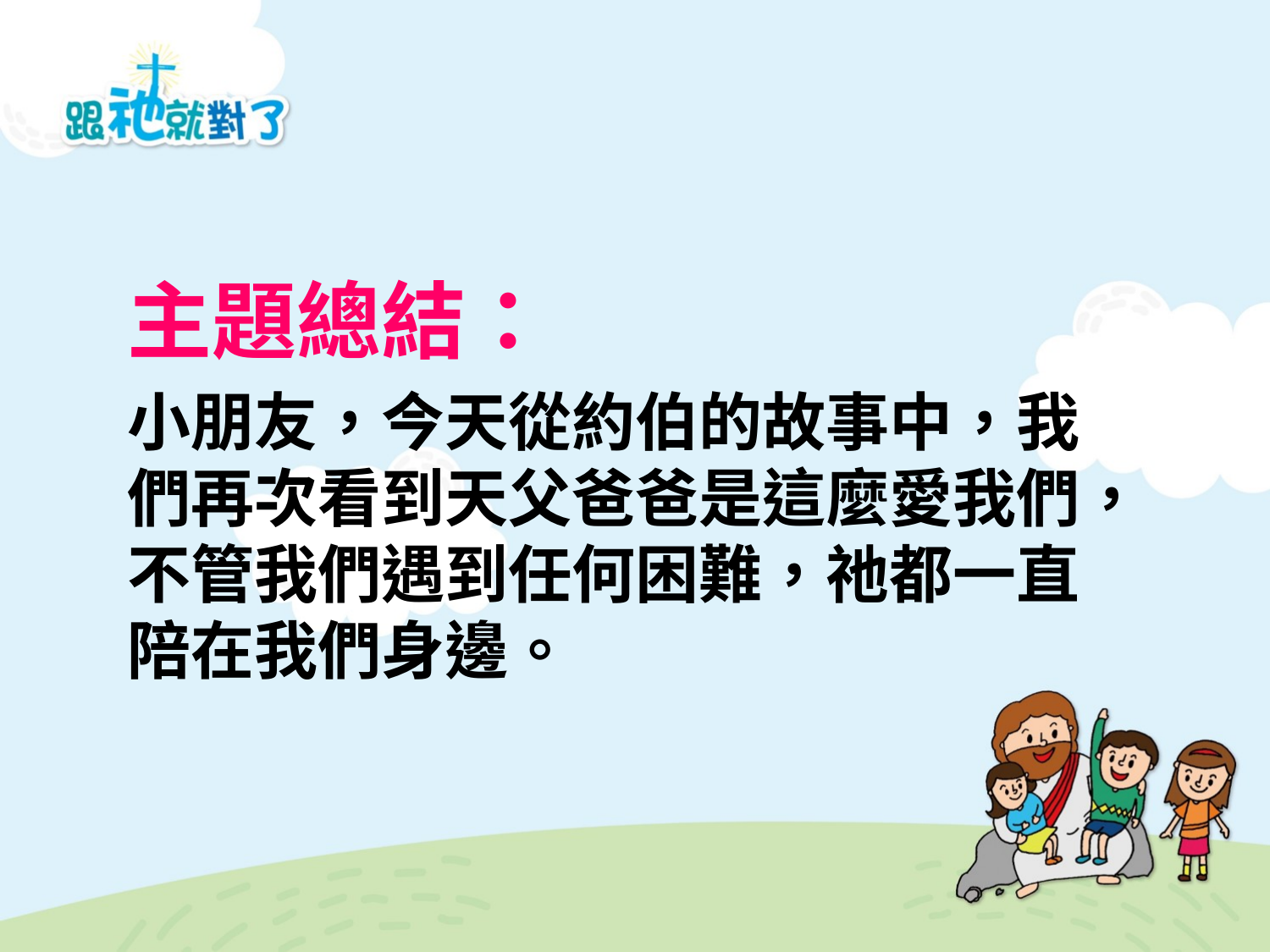

主題總結：
小朋友，今天從約伯的故事中，我們再次看到天父爸爸是這麼愛我們，不管我們遇到任何困難，祂都一直陪在我們身邊。